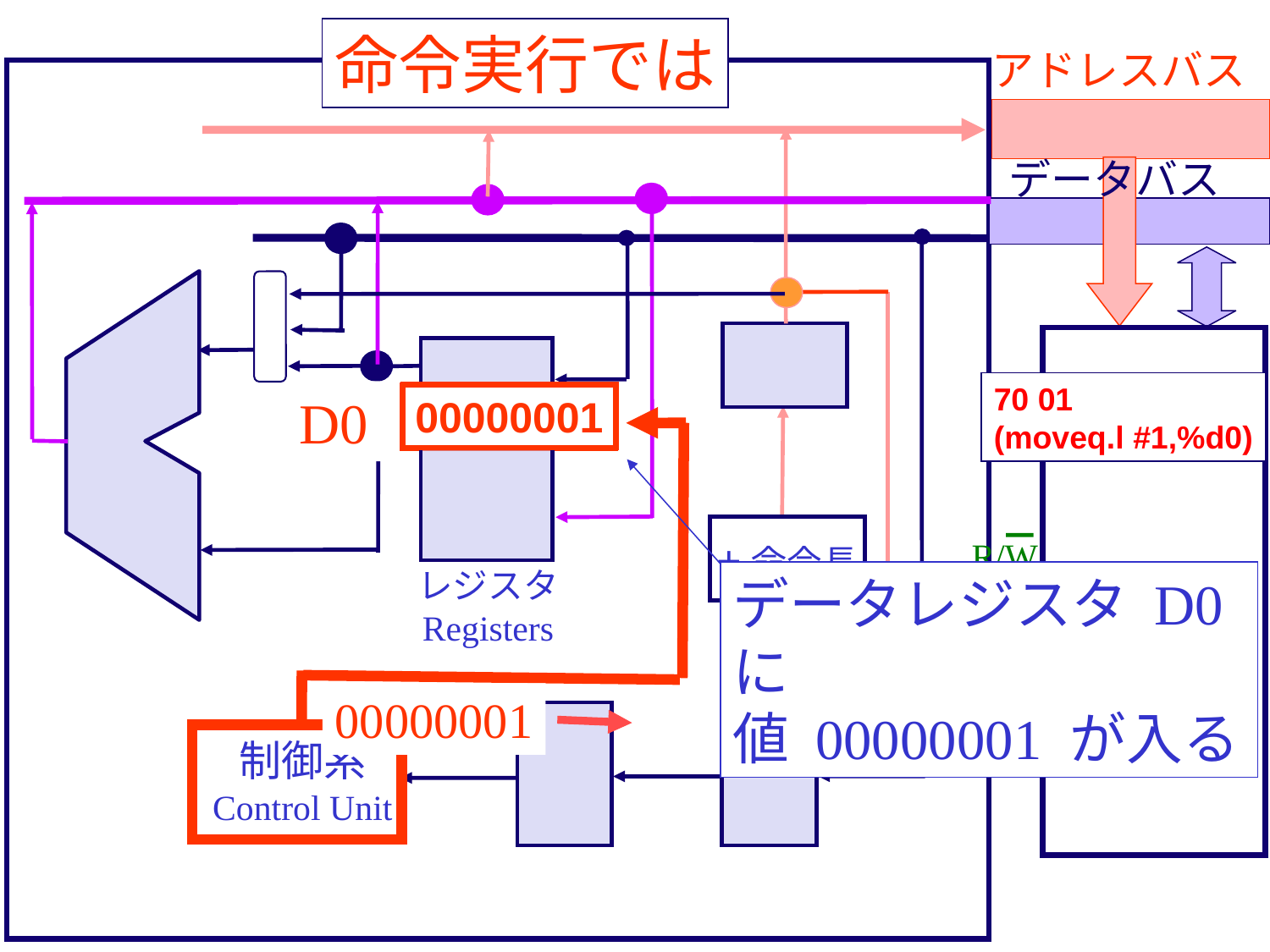

命令実行では
アドレスバス

データバス

70 01
(moveq.l #1,%d0)

D0
00000001
????????

+命令長
R/W

レジスタ
Registers
データレジスタ D0 に
値 00000001 が入る

00000001

制御系
Control Unit